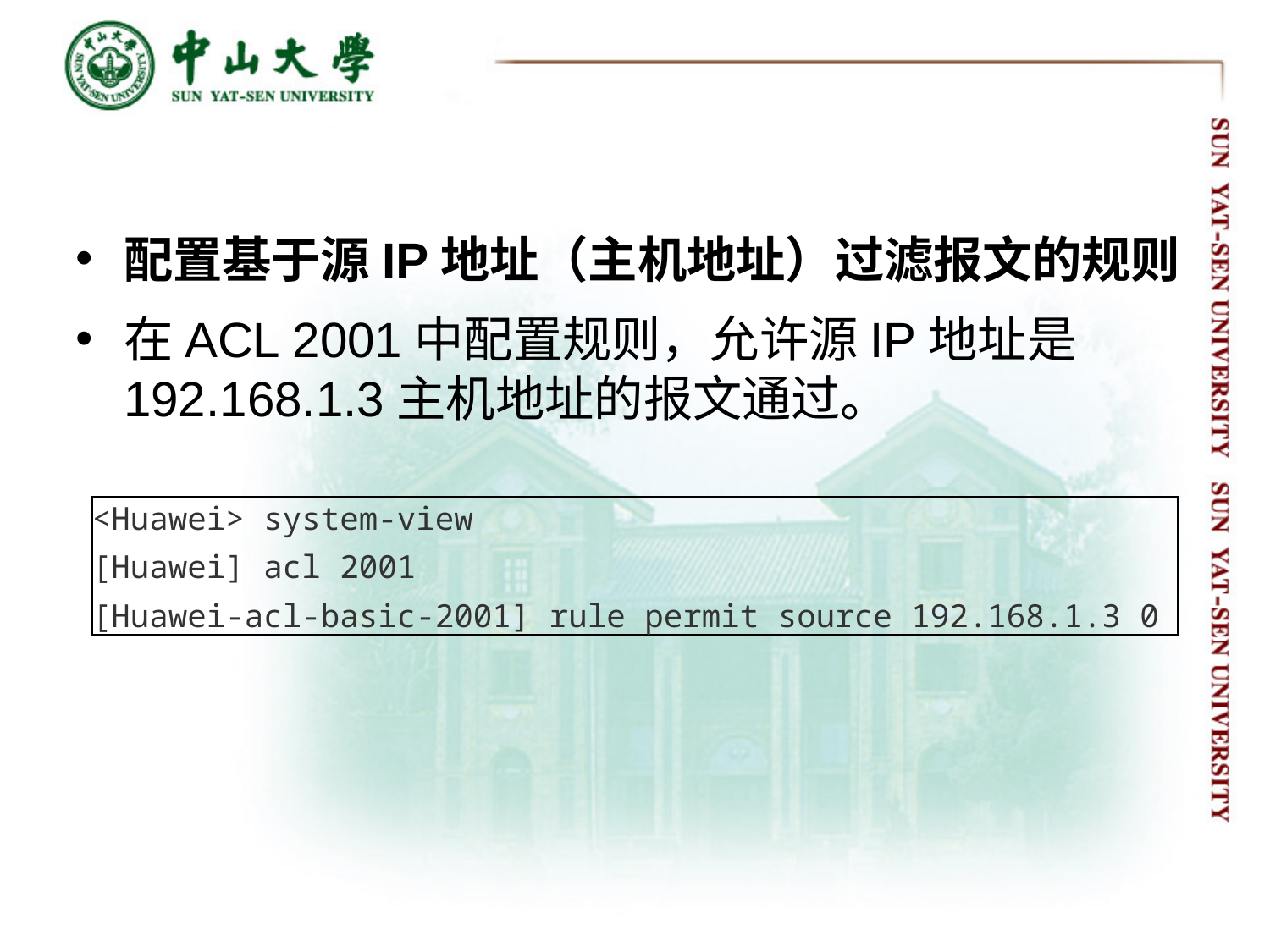

#
配置基于源IP地址（主机地址）过滤报文的规则
在ACL 2001中配置规则，允许源IP地址是192.168.1.3主机地址的报文通过。
<Huawei> system-view
[Huawei] acl 2001
[Huawei-acl-basic-2001] rule permit source 192.168.1.3 0